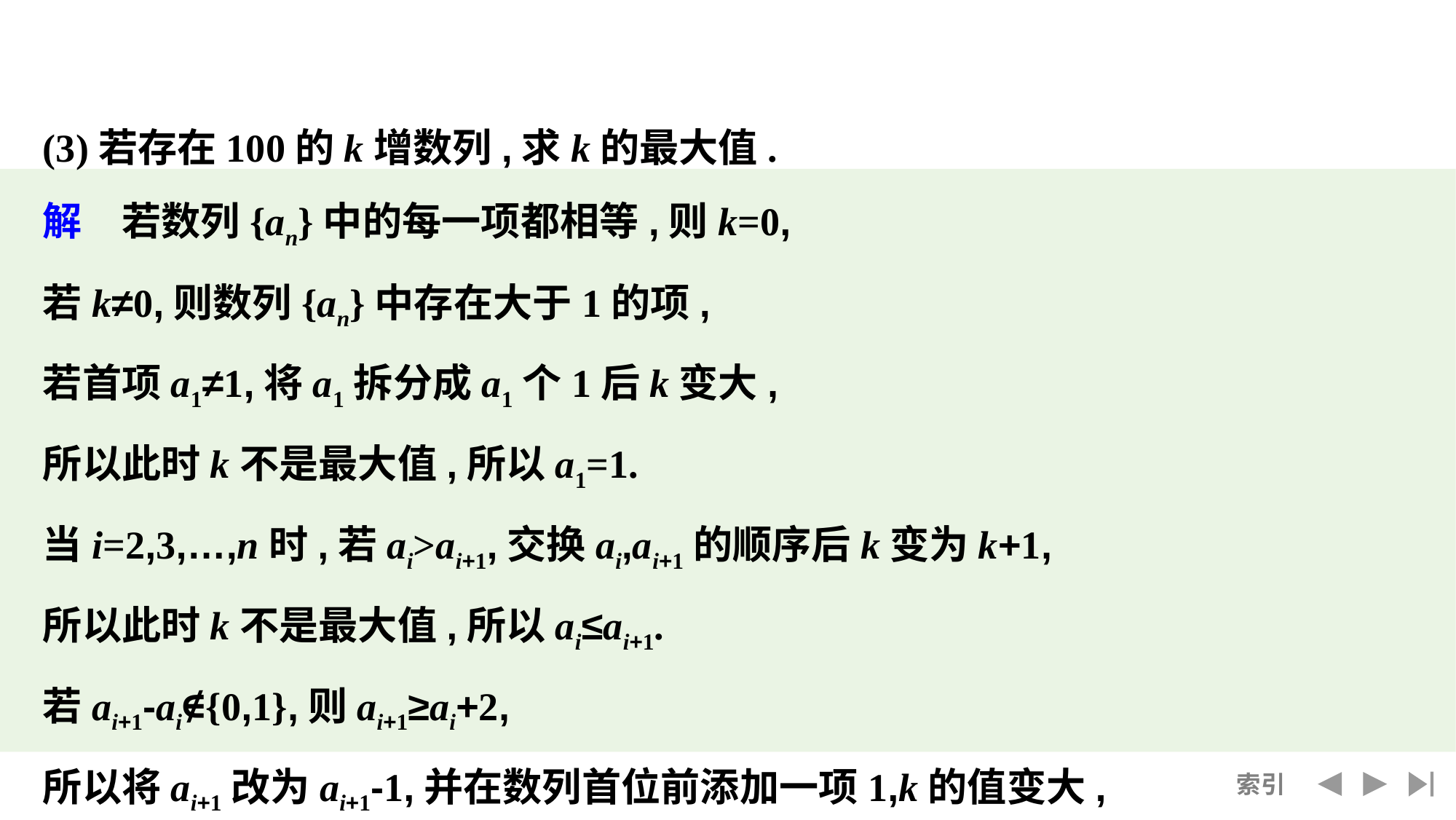

(3)若存在100的k增数列,求k的最大值.
解　若数列{an}中的每一项都相等,则k=0,
若k≠0,则数列{an}中存在大于1的项,
若首项a1≠1,将a1拆分成a1个1后k变大,
所以此时k不是最大值,所以a1=1.
当i=2,3,…,n时,若ai>ai+1,交换ai,ai+1的顺序后k变为k+1,
所以此时k不是最大值,所以ai≤ai+1.
若ai+1-ai∉{0,1},则ai+1≥ai+2,
所以将ai+1改为ai+1-1,并在数列首位前添加一项1,k的值变大,